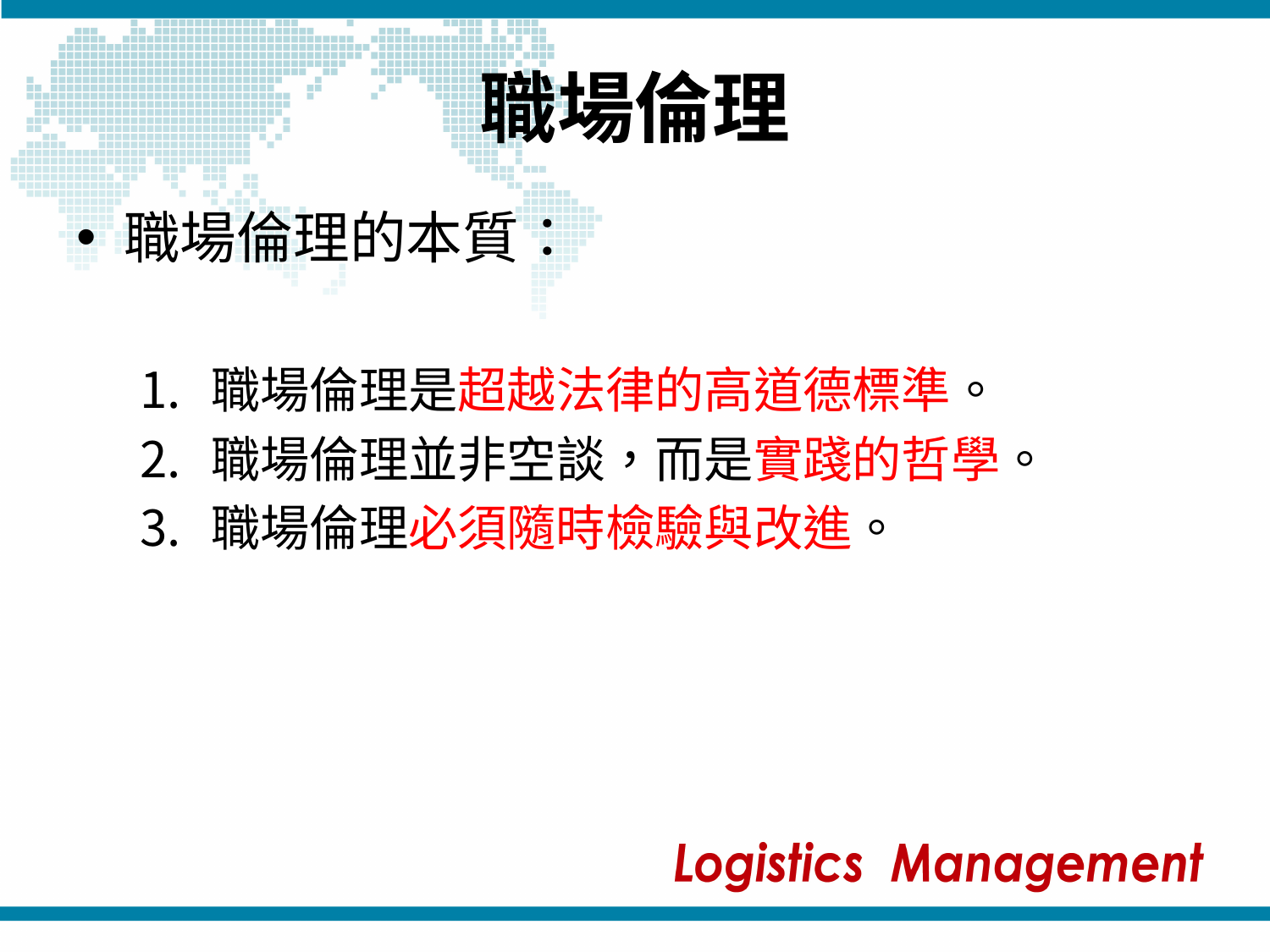

# 職場倫理
職場倫理的本質：

職場倫理是超越法律的高道德標準。
職場倫理並非空談，而是實踐的哲學。
職場倫理必須隨時檢驗與改進。